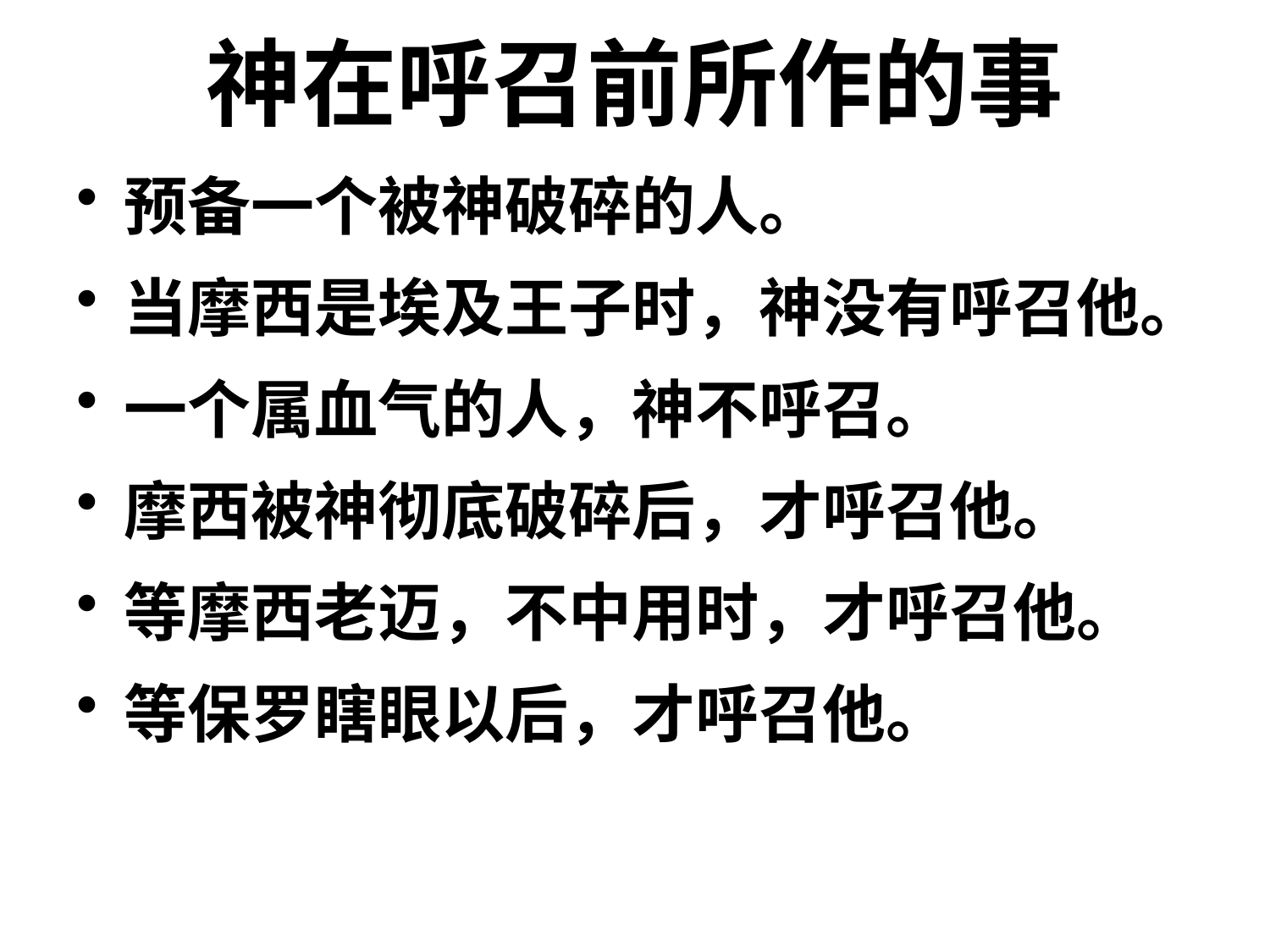

# 神在呼召前所作的事
预备一个被神破碎的人。
当摩西是埃及王子时，神没有呼召他。
一个属血气的人，神不呼召。
摩西被神彻底破碎后，才呼召他。
等摩西老迈，不中用时，才呼召他。
等保罗瞎眼以后，才呼召他。